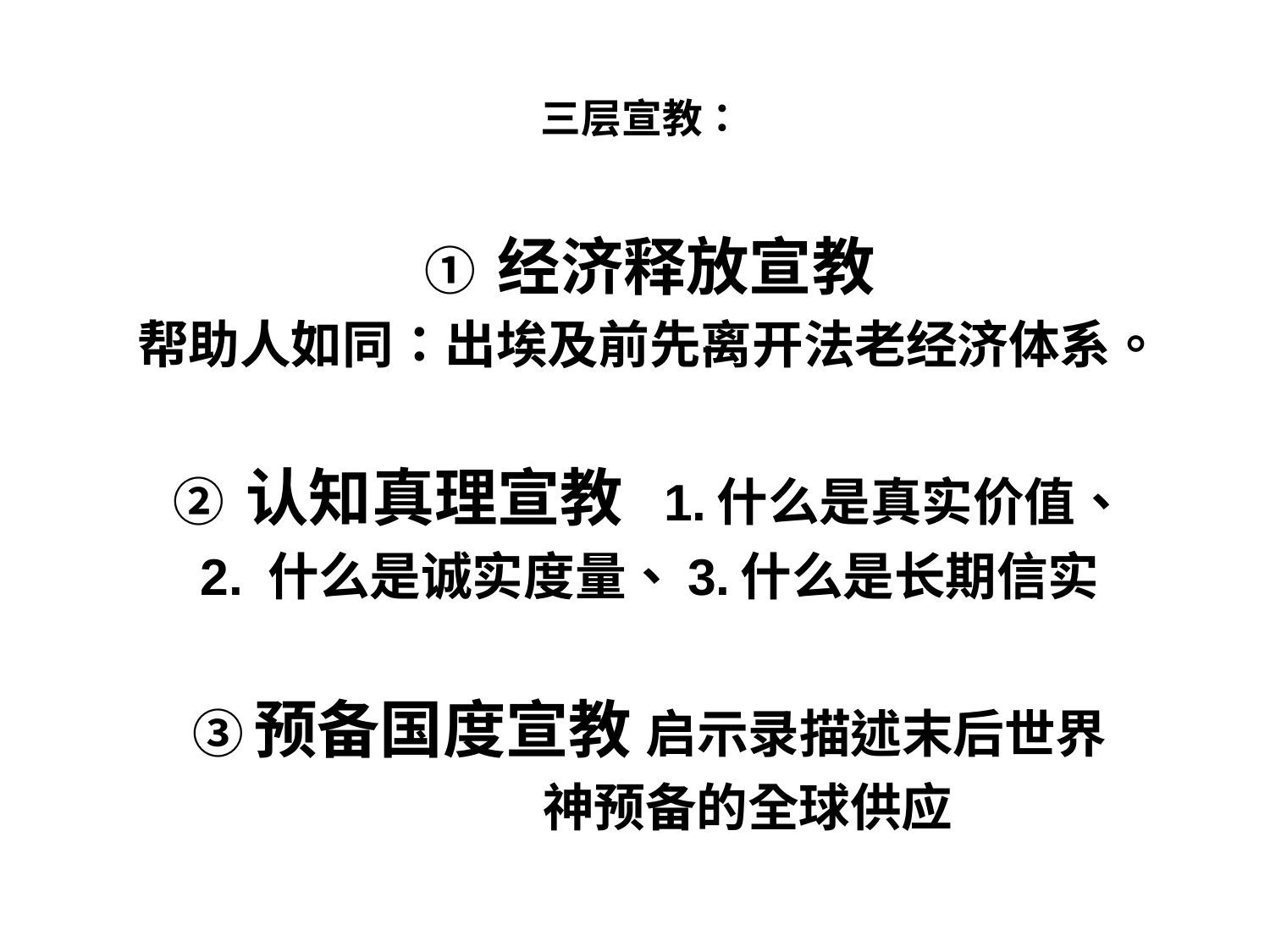

# 三层宣教：
① 经济释放宣教
帮助人如同：出埃及前先离开法老经济体系。

② 认知真理宣教  1.什么是真实价值、
2. 什么是诚实度量、3.什么是长期信实

③预备国度宣教 启示录描述末后世界
                神预备的全球供应